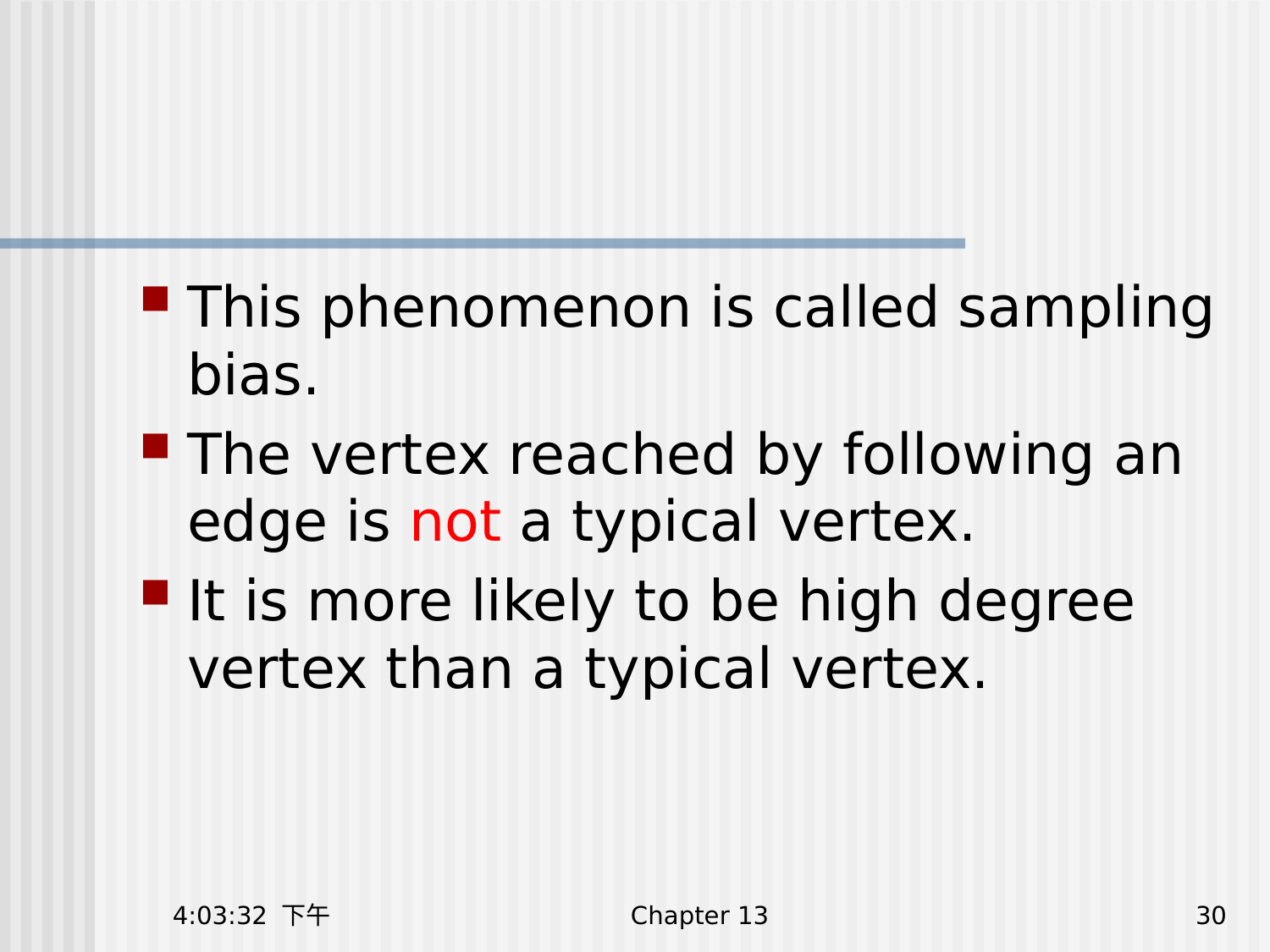

#
This phenomenon is called sampling bias.
The vertex reached by following an edge is not a typical vertex.
It is more likely to be high degree vertex than a typical vertex.
4:03:32 下午
Chapter 13
30